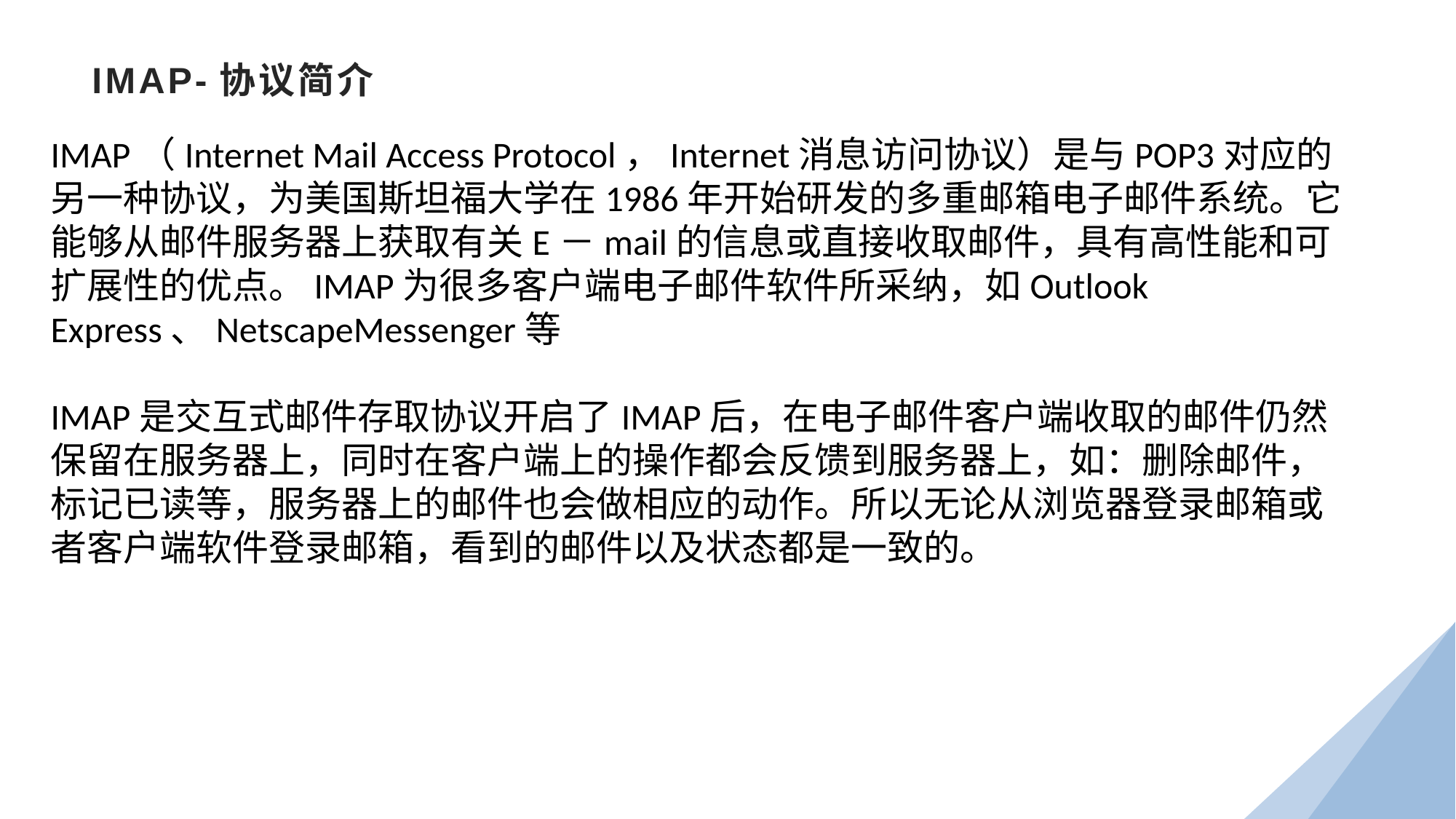

# IMAP-协议简介
IMAP（Internet Mail Access Protocol，Internet消息访问协议）是与POP3对应的另一种协议，为美国斯坦福大学在1986年开始研发的多重邮箱电子邮件系统。它能够从邮件服务器上获取有关E－mail的信息或直接收取邮件，具有高性能和可扩展性的优点。IMAP为很多客户端电子邮件软件所采纳，如Outlook Express、NetscapeMessenger等

IMAP是交互式邮件存取协议开启了IMAP后，在电子邮件客户端收取的邮件仍然保留在服务器上，同时在客户端上的操作都会反馈到服务器上，如：删除邮件，标记已读等，服务器上的邮件也会做相应的动作。所以无论从浏览器登录邮箱或者客户端软件登录邮箱，看到的邮件以及状态都是一致的。